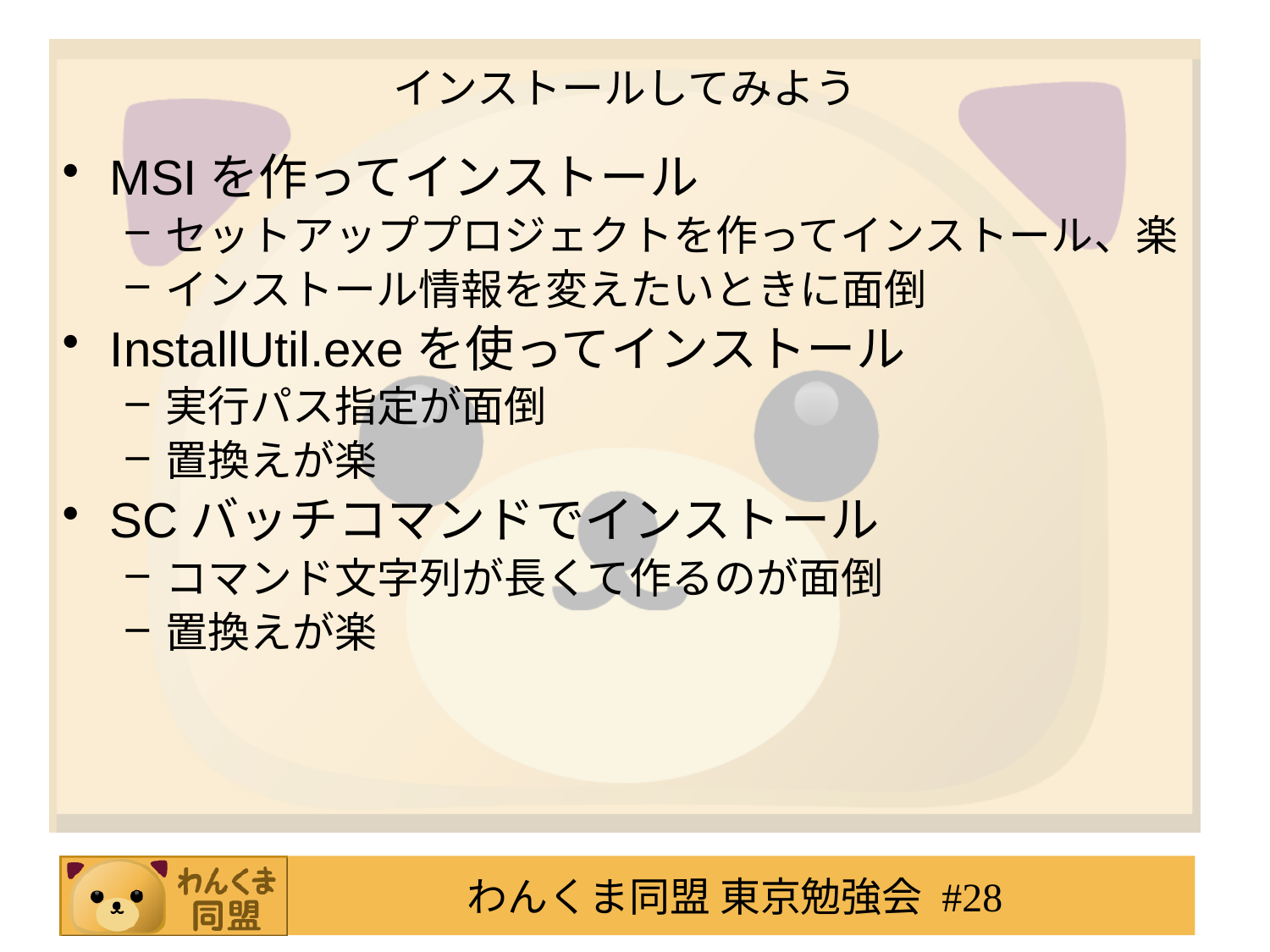

# インストールしてみよう
MSIを作ってインストール
セットアッププロジェクトを作ってインストール、楽
インストール情報を変えたいときに面倒
InstallUtil.exeを使ってインストール
実行パス指定が面倒
置換えが楽
SCバッチコマンドでインストール
コマンド文字列が長くて作るのが面倒
置換えが楽